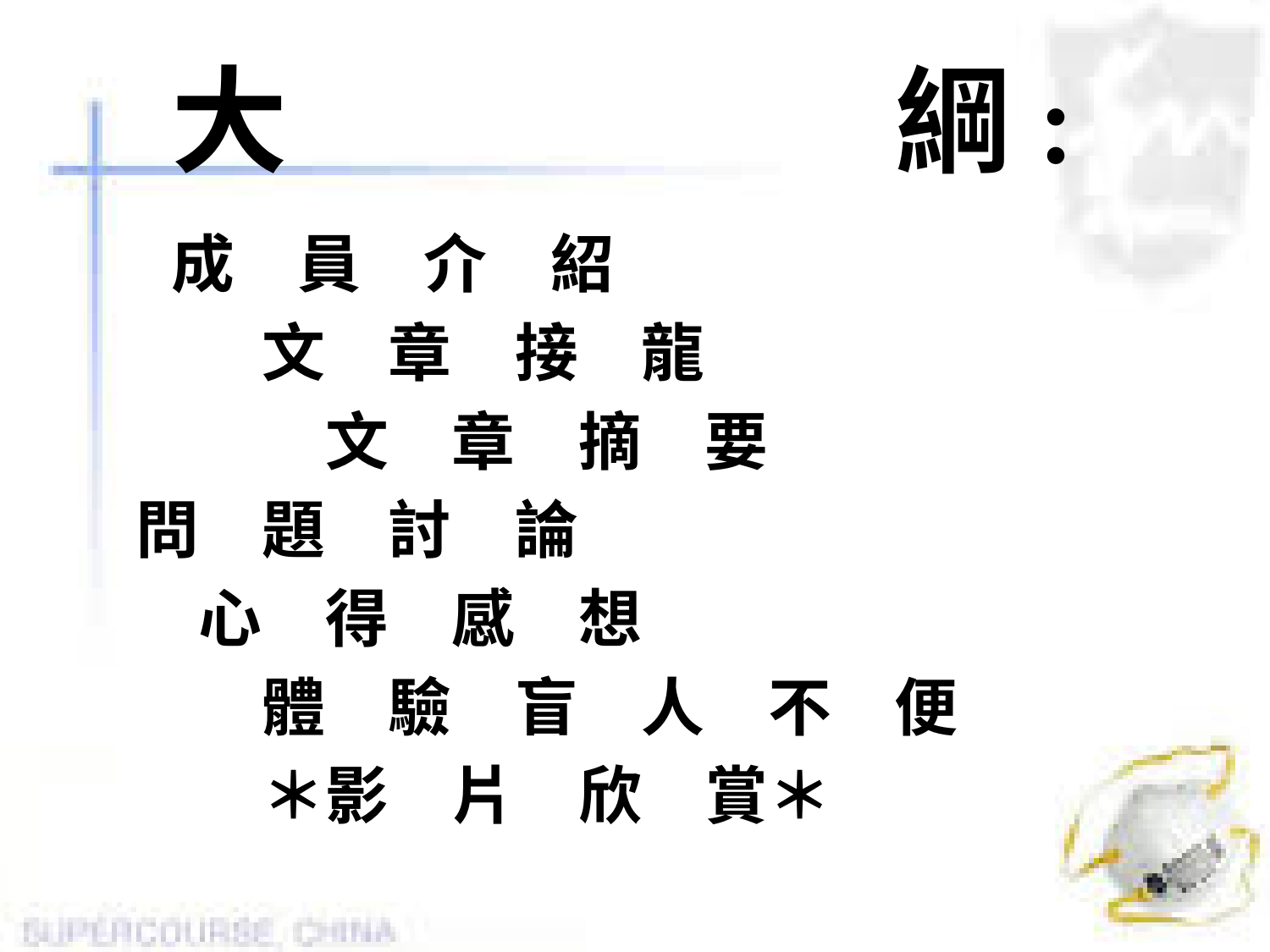

# 大                       綱:
　　成　員　介　紹
　　　文　章　接　龍
　　　　文　章　摘　要
　問　題　討　論
　　心　得　感　想
　　　體　驗　盲　人　不　便
　　　＊影　片　欣　賞＊